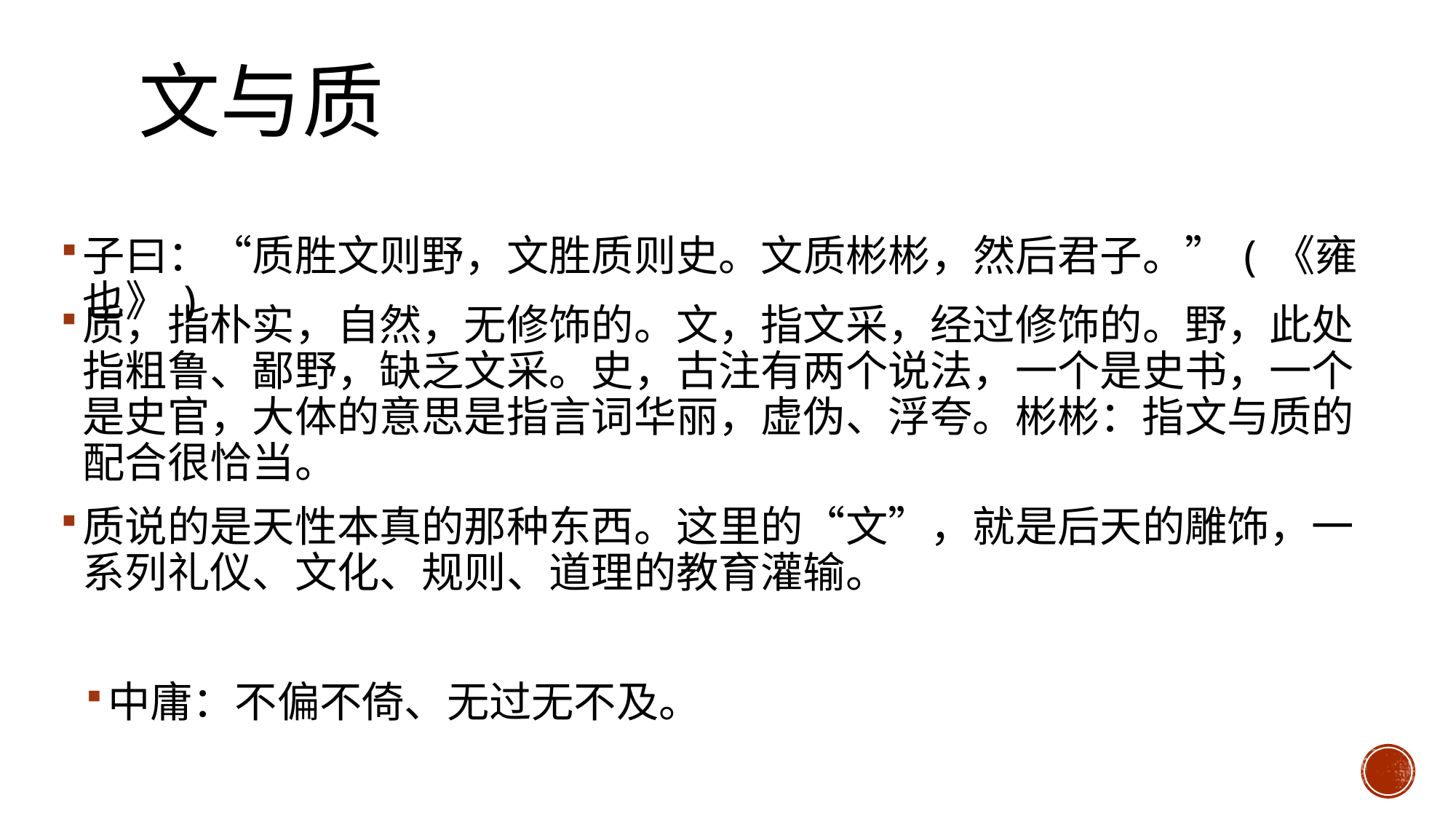

# 文与质
子曰：“质胜文则野，文胜质则史。文质彬彬，然后君子。”(《雍也》)

质，指朴实，自然，无修饰的。文，指文采，经过修饰的。野，此处指粗鲁、鄙野，缺乏文采。史，古注有两个说法，一个是史书，一个是史官，大体的意思是指言词华丽，虚伪、浮夸。彬彬：指文与质的配合很恰当。
质说的是天性本真的那种东西。这里的“文”，就是后天的雕饰，一系列礼仪、文化、规则、道理的教育灌输。
中庸：不偏不倚、无过无不及。